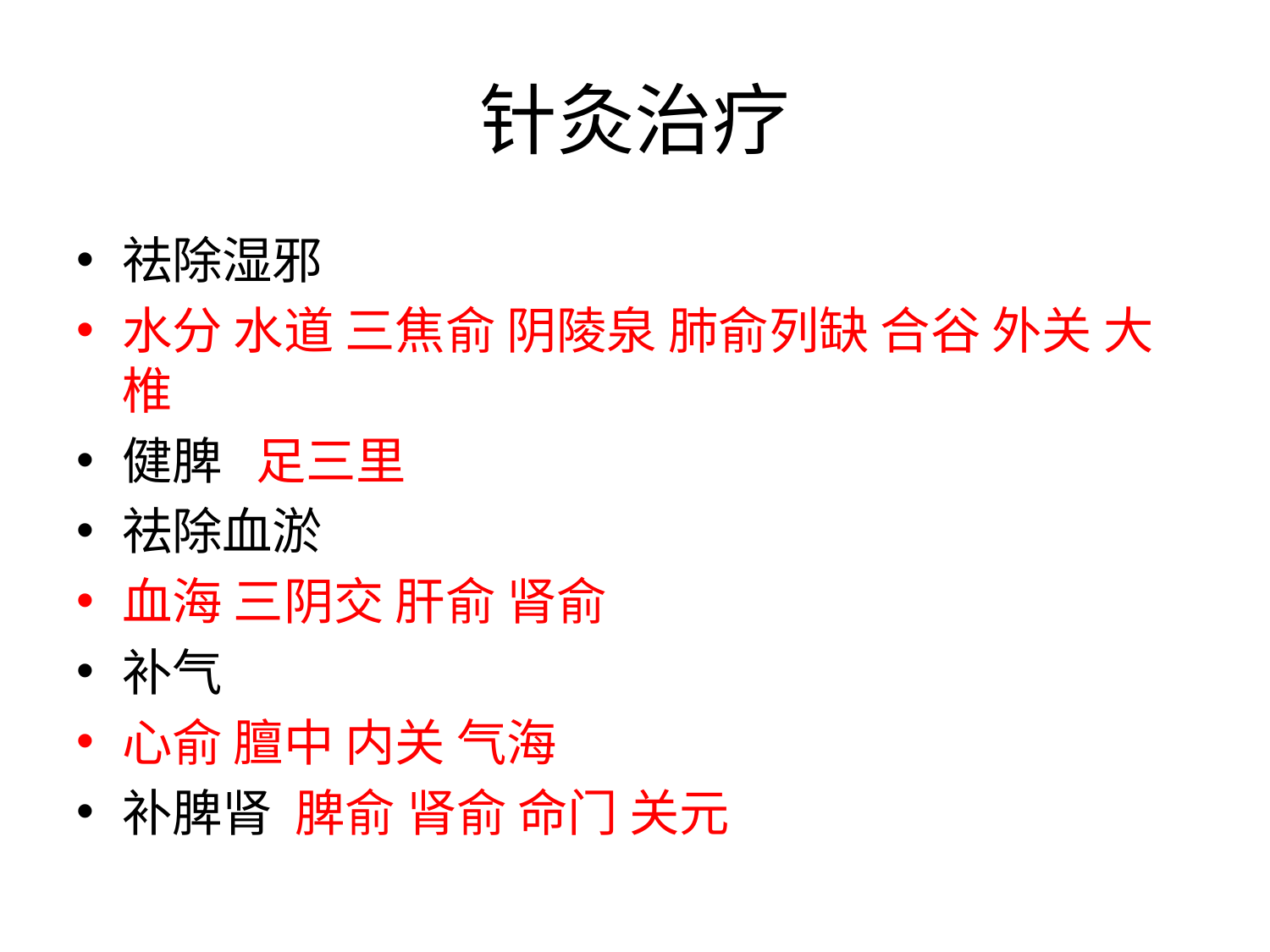

# 针灸治疗
祛除湿邪
水分 水道 三焦俞 阴陵泉 肺俞列缺 合谷 外关 大椎
健脾   足三里
祛除血淤
血海 三阴交 肝俞 肾俞
补气
心俞 膻中 内关 气海
补脾肾  脾俞 肾俞 命门 关元